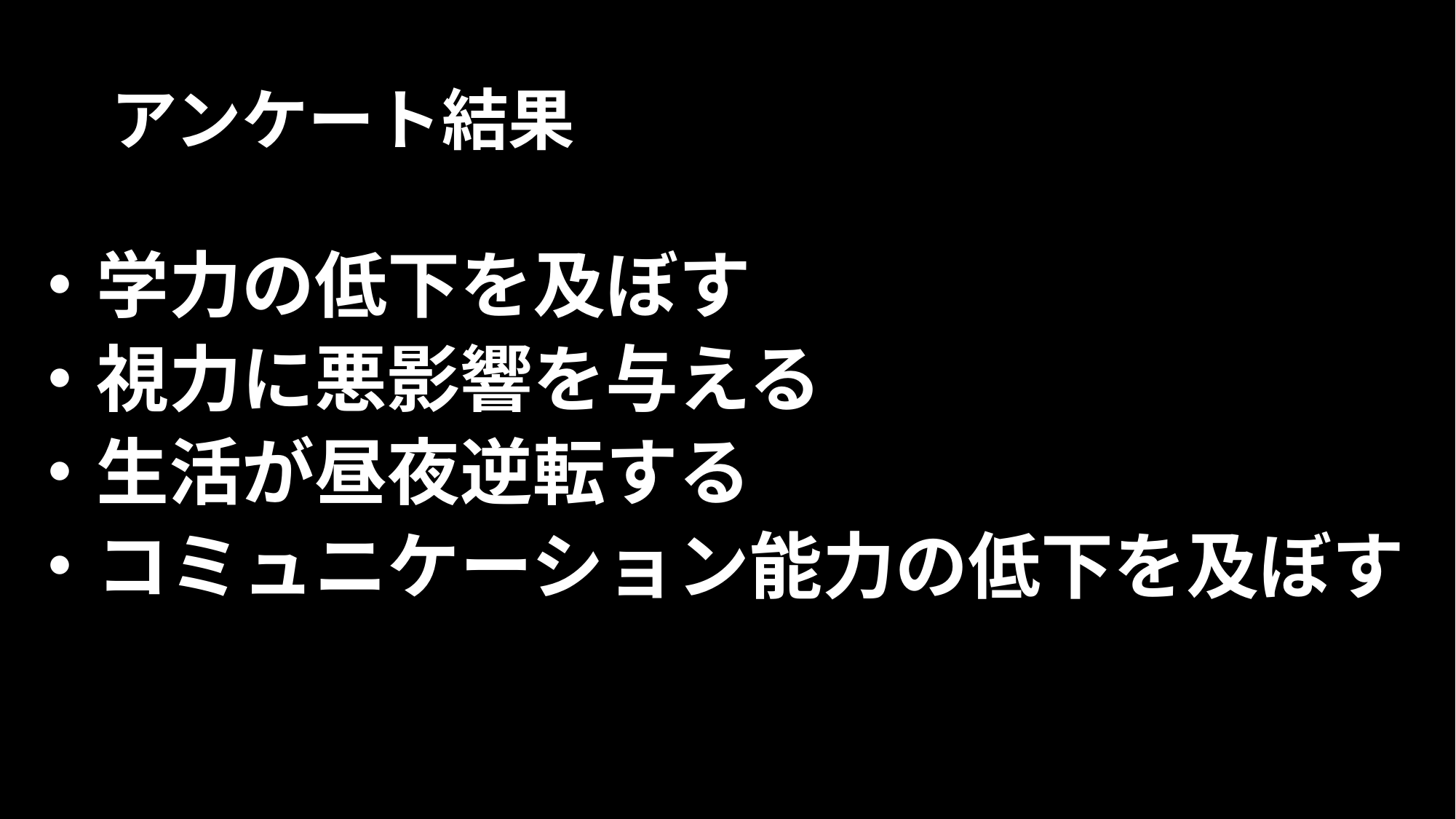

# アンケート結果
・学力の低下を及ぼす
・視力に悪影響を与える
・生活が昼夜逆転する
・コミュニケーション能力の低下を及ぼす